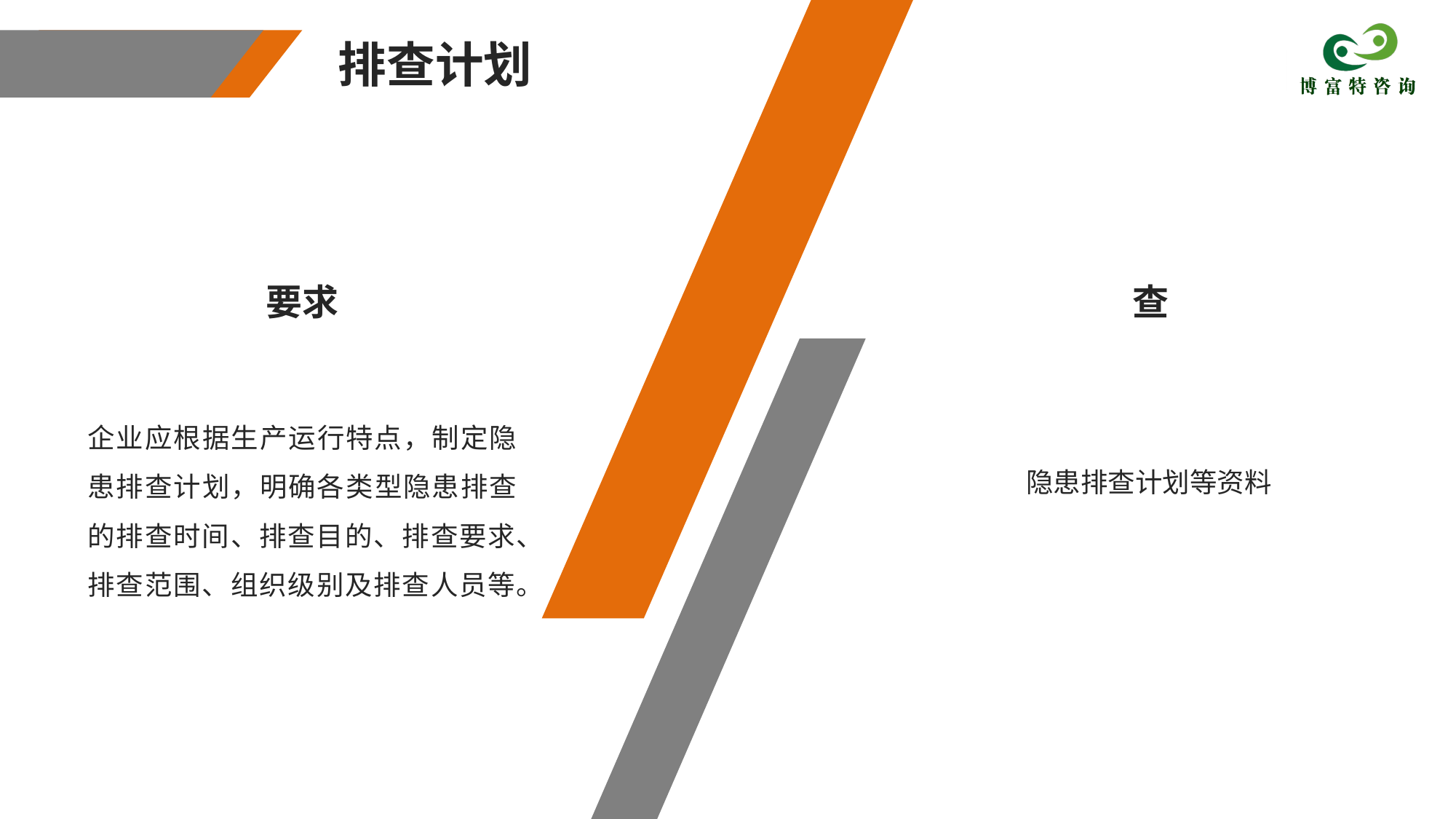

排查计划
查
要求

企业应根据生产运行特点，制定隐患排查计划，明确各类型隐患排查的排查时间、排查目的、排查要求、排查范围、组织级别及排查人员等。
隐患排查计划等资料